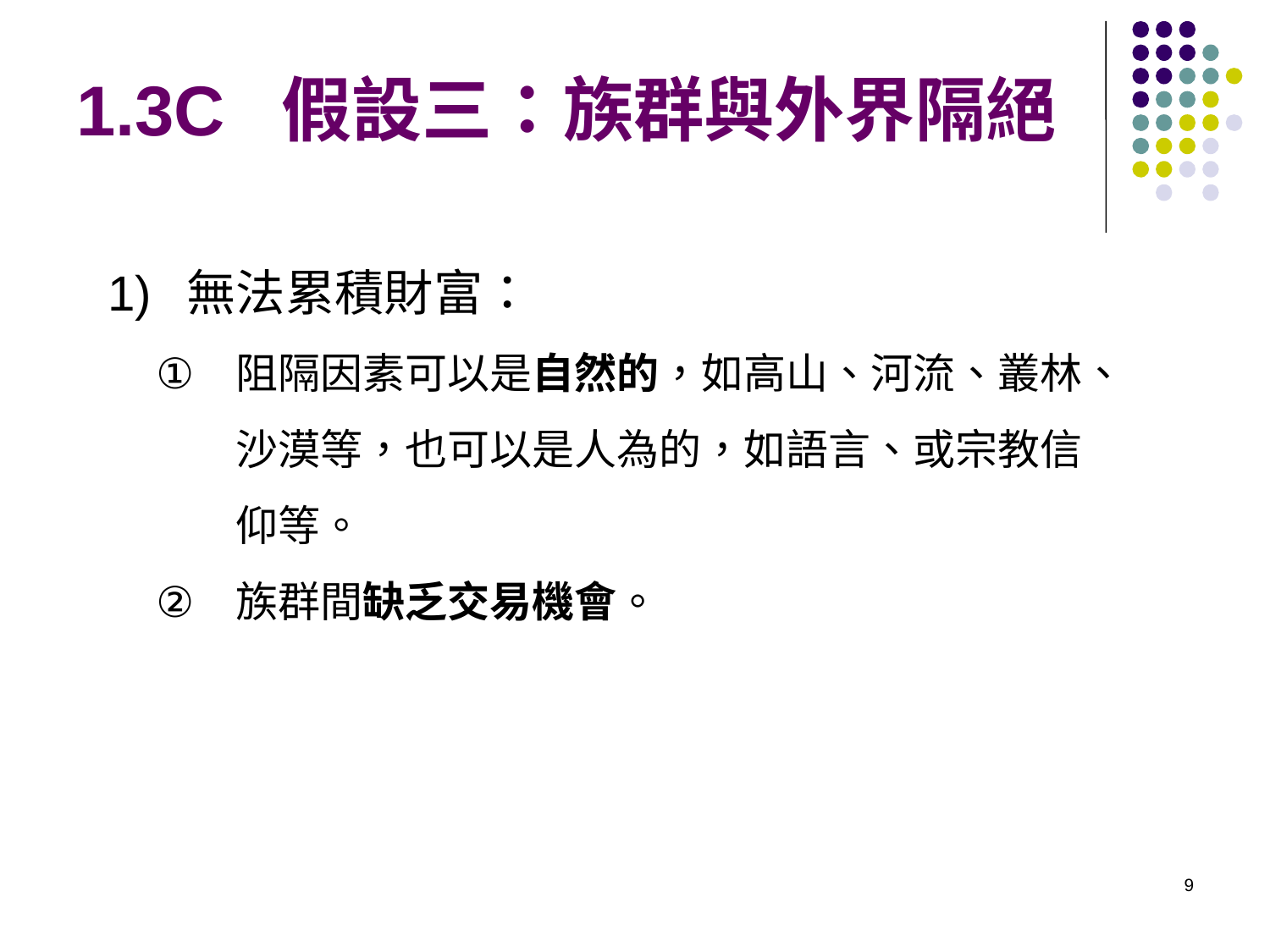

# 1.3C  假設三：族群與外界隔絕
無法累積財富：
阻隔因素可以是自然的，如高山、河流、叢林、沙漠等，也可以是人為的，如語言、或宗教信仰等。
族群間缺乏交易機會。
9